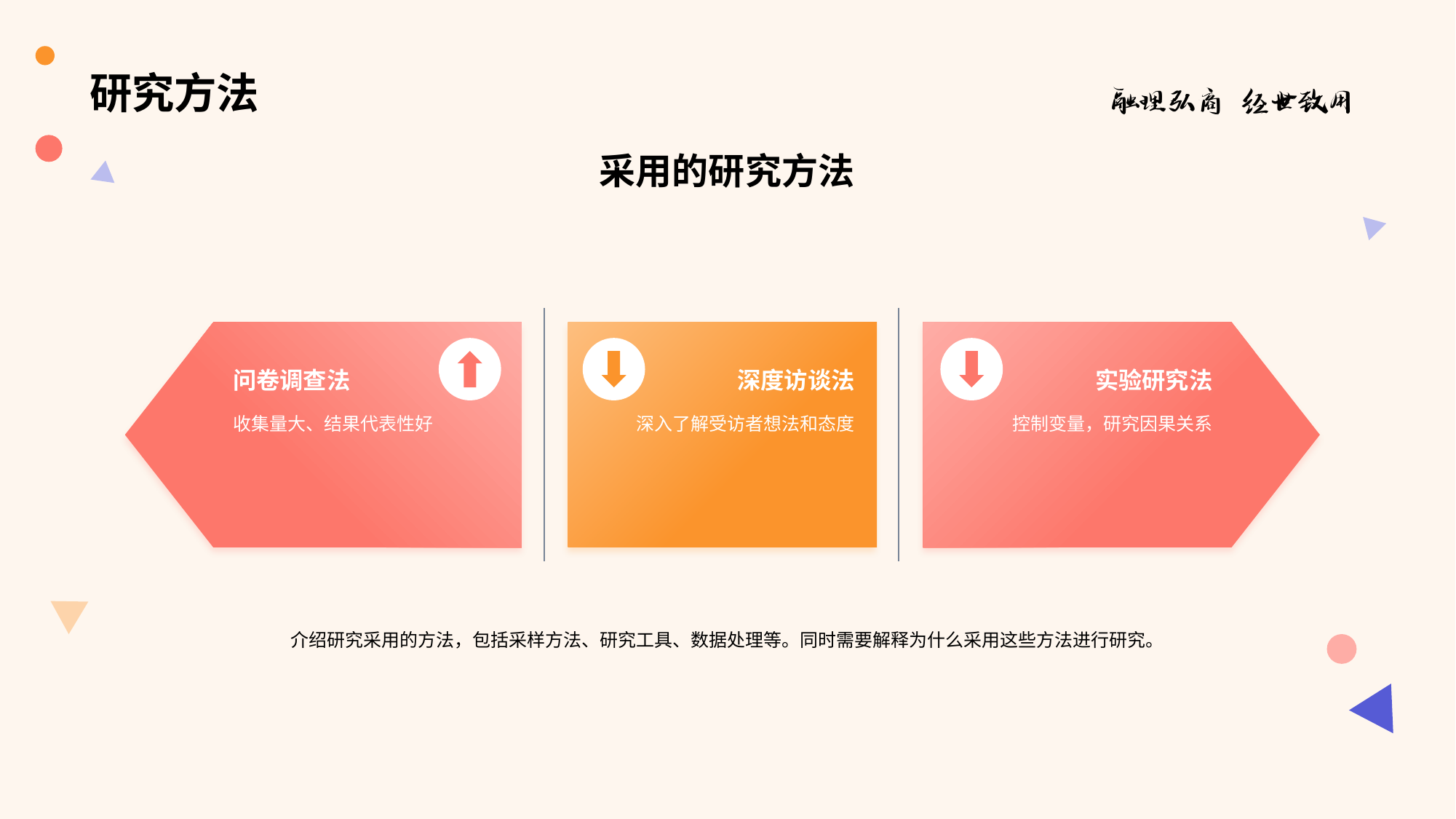

# 研究方法
采用的研究方法

问卷调查法
收集量大、结果代表性好

深度访谈法
深入了解受访者想法和态度

实验研究法
控制变量，研究因果关系
介绍研究采用的方法，包括采样方法、研究工具、数据处理等。同时需要解释为什么采用这些方法进行研究。